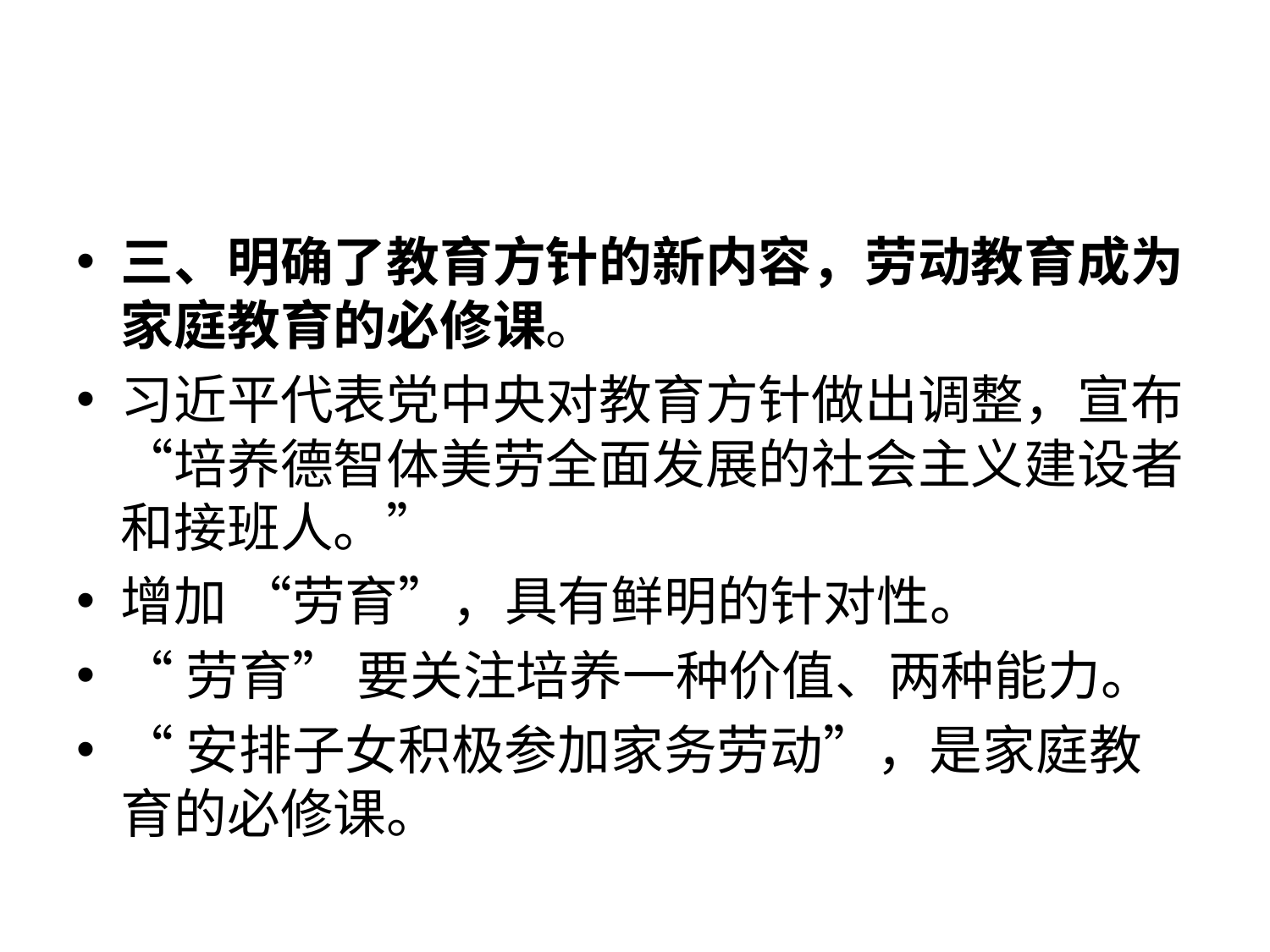

#
三、明确了教育方针的新内容，劳动教育成为家庭教育的必修课。
习近平代表党中央对教育方针做出调整，宣布“培养德智体美劳全面发展的社会主义建设者和接班人。”
增加 “劳育”，具有鲜明的针对性。
“劳育” 要关注培养一种价值、两种能力。
“安排子女积极参加家务劳动”，是家庭教育的必修课。